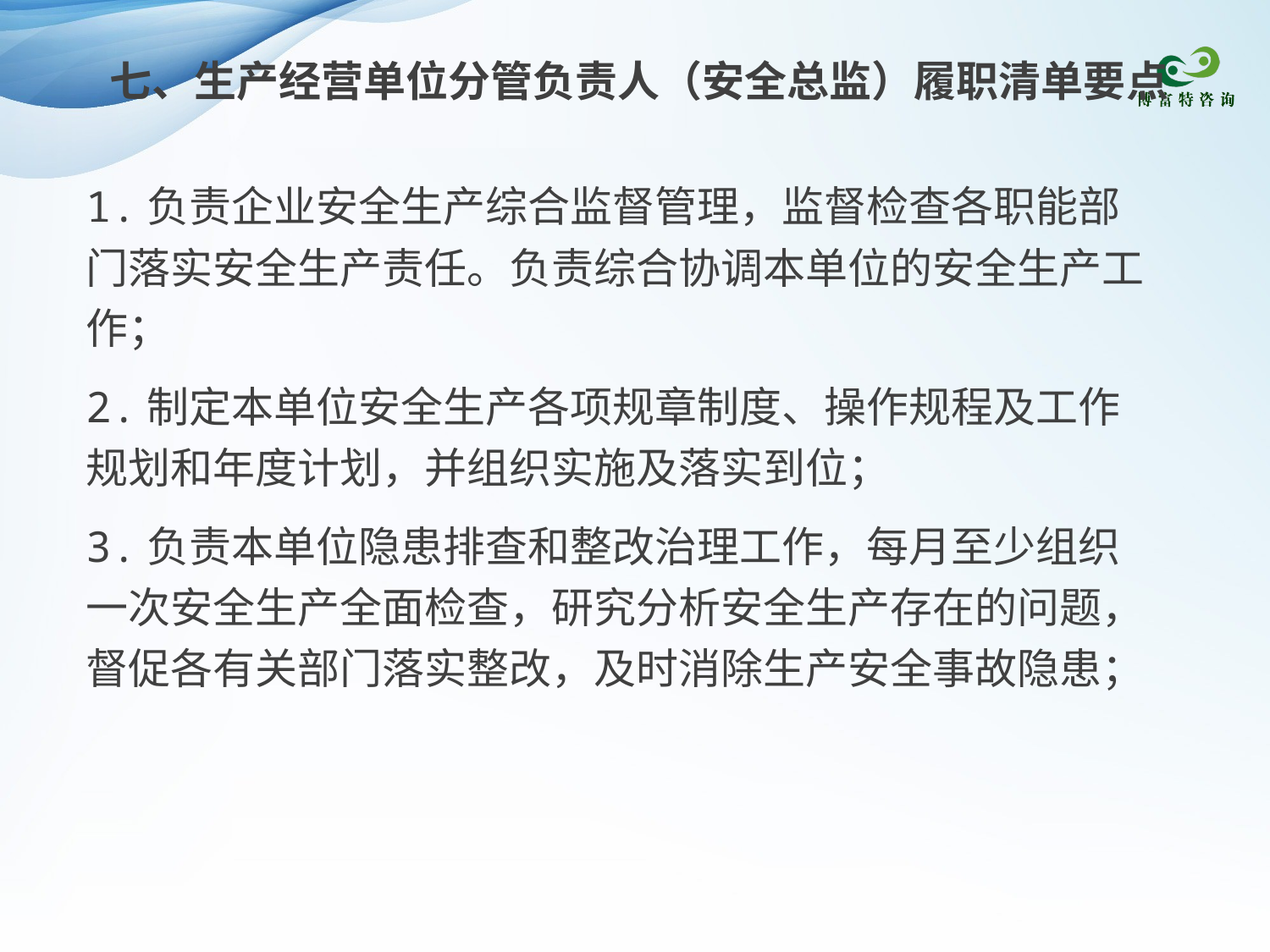

# 七、生产经营单位分管负责人（安全总监）履职清单要点
1.负责企业安全生产综合监督管理，监督检查各职能部门落实安全生产责任。负责综合协调本单位的安全生产工作；
2.制定本单位安全生产各项规章制度、操作规程及工作规划和年度计划，并组织实施及落实到位；
3.负责本单位隐患排查和整改治理工作，每月至少组织一次安全生产全面检查，研究分析安全生产存在的问题，督促各有关部门落实整改，及时消除生产安全事故隐患；